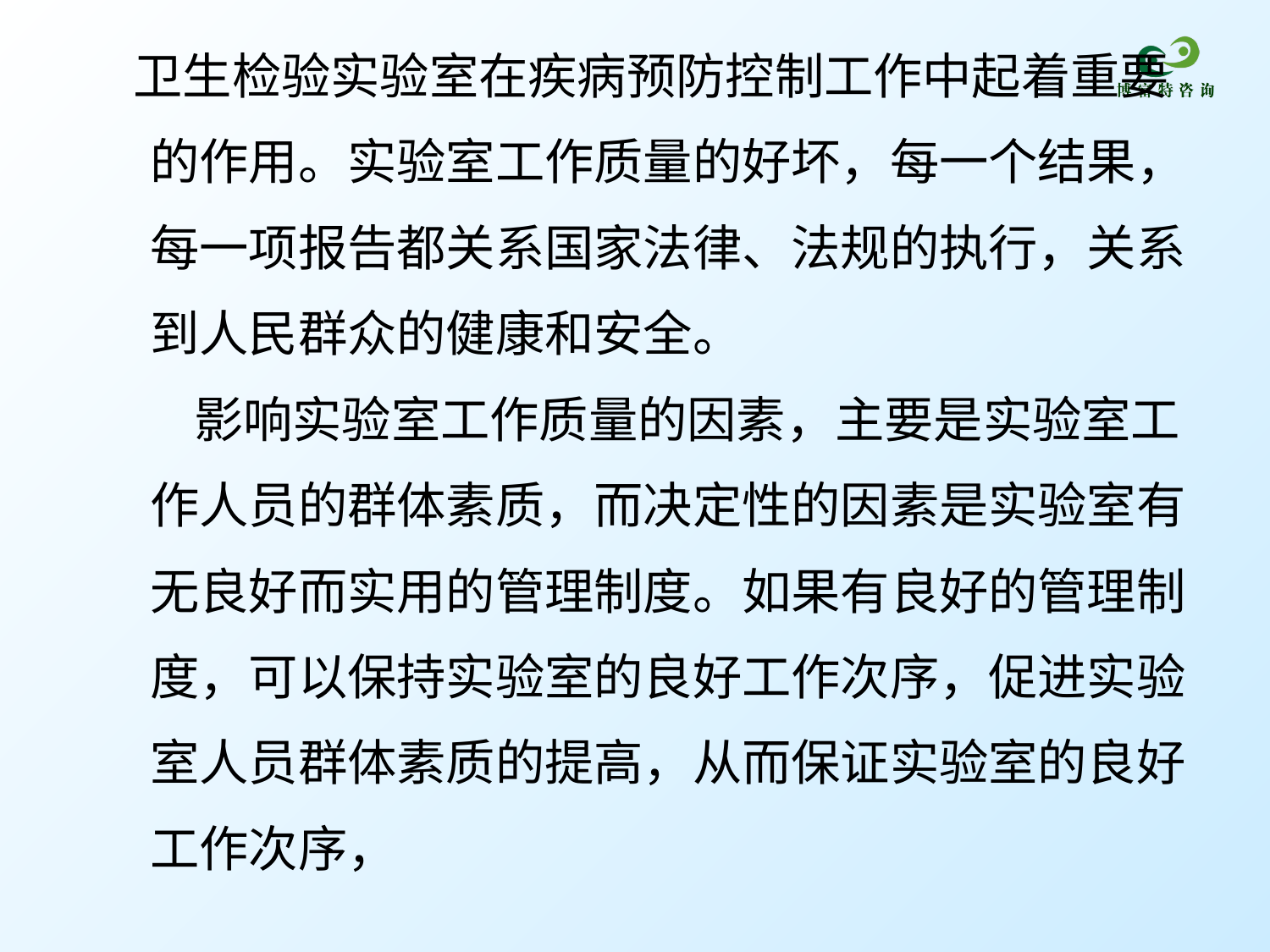

# 卫生检验实验室在疾病预防控制工作中起着重要的作用。实验室工作质量的好坏，每一个结果，每一项报告都关系国家法律、法规的执行，关系到人民群众的健康和安全。 影响实验室工作质量的因素，主要是实验室工作人员的群体素质，而决定性的因素是实验室有无良好而实用的管理制度。如果有良好的管理制度，可以保持实验室的良好工作次序，促进实验室人员群体素质的提高，从而保证实验室的良好工作次序，